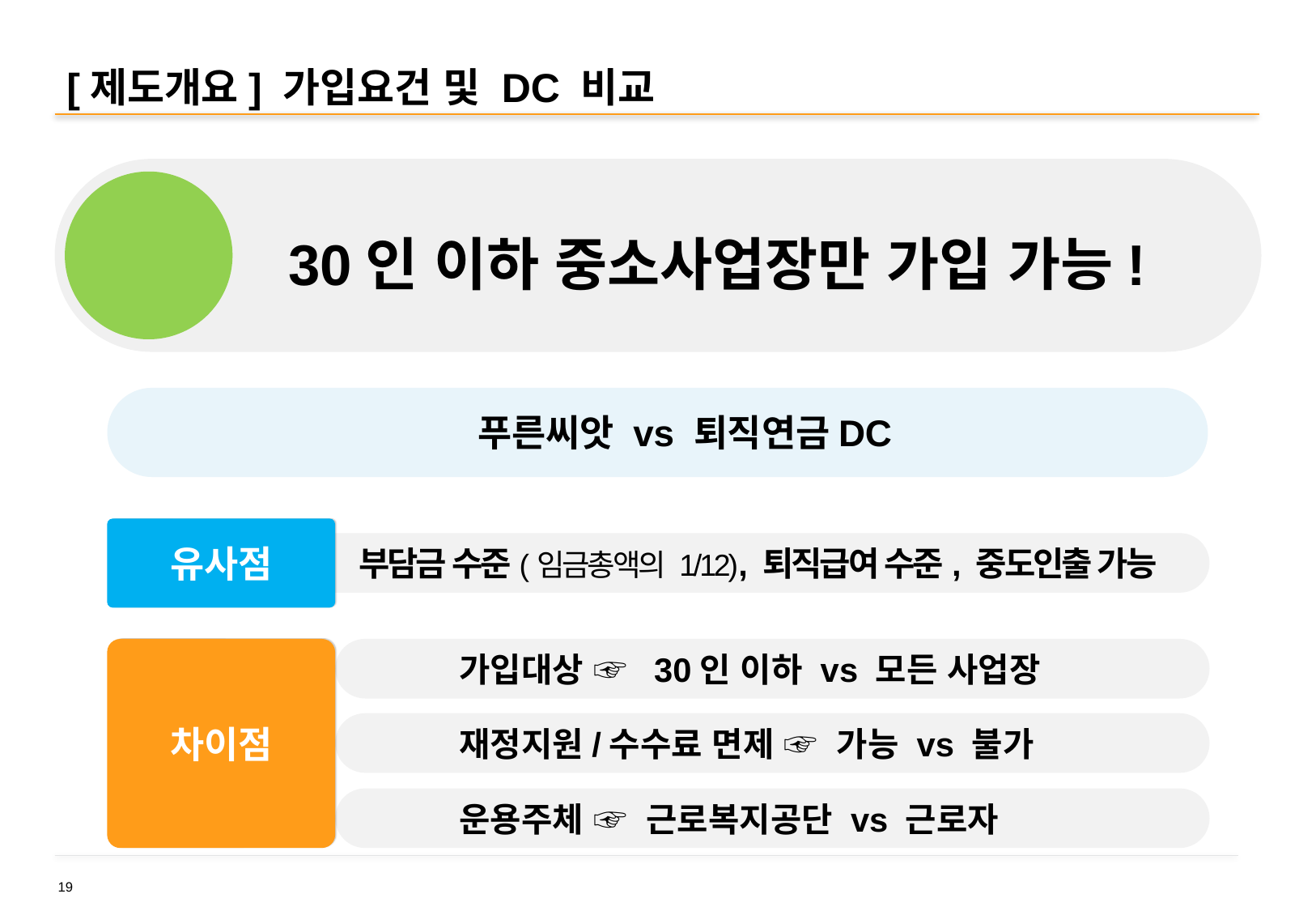

# [제도개요] 가입요건 및 DC 비교
         30인 이하 중소사업장만 가입 가능!
30

푸른씨앗 vs 퇴직연금DC

유사점
 부담금 수준(임금총액의 1/12), 퇴직급여 수준, 중도인출 가능
차이점
          가입대상 ☞  30인 이하 vs 모든 사업장
          재정지원/수수료 면제 ☞  가능 vs 불가
          운용주체 ☞  근로복지공단 vs 근로자